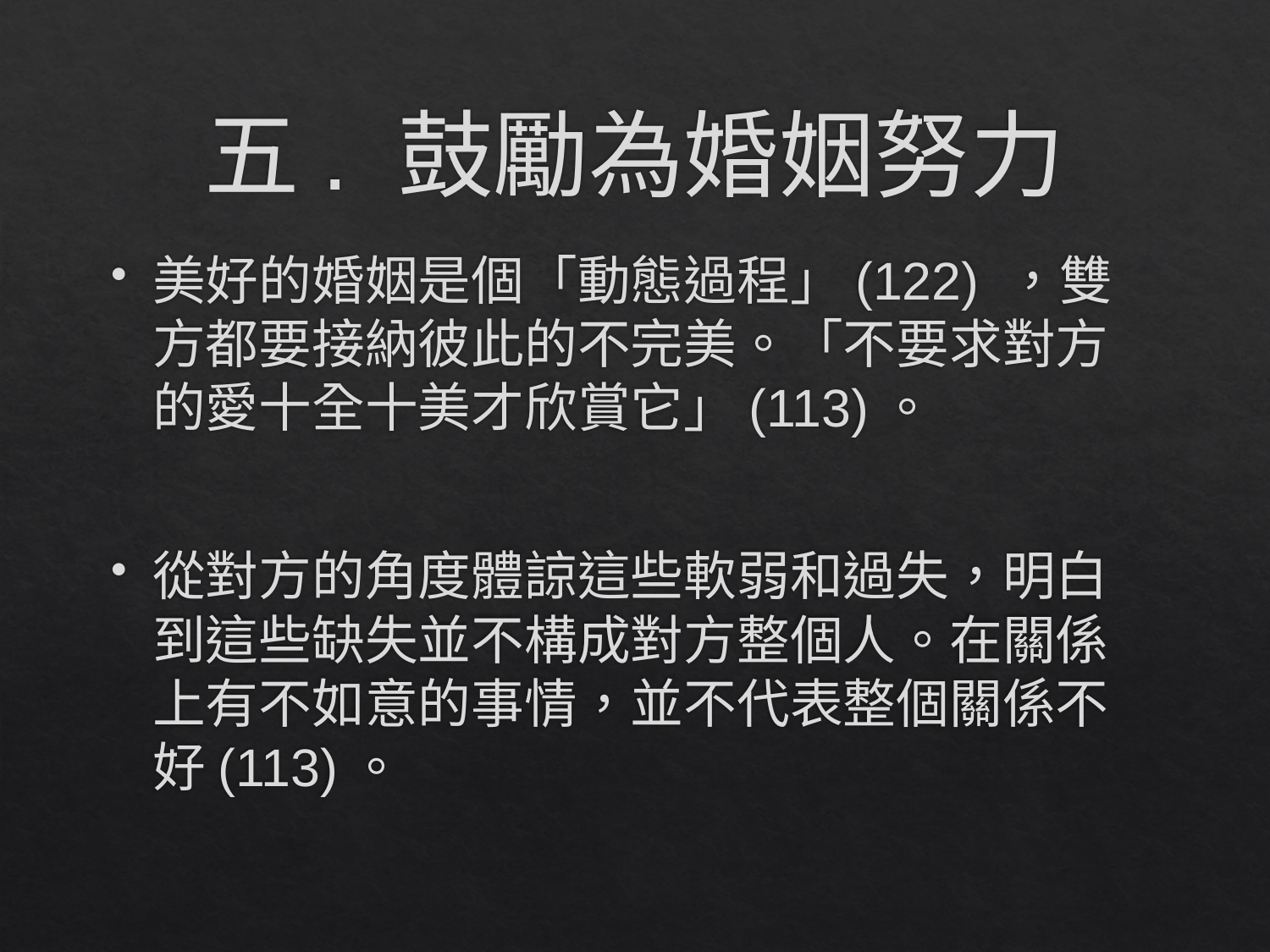

# 五. 鼓勵為婚姻努力
美好的婚姻是個「動態過程」(122) ，雙方都要接納彼此的不完美。「不要求對方的愛十全十美才欣賞它」(113)。

從對方的角度體諒這些軟弱和過失，明白到這些缺失並不構成對方整個人。在關係上有不如意的事情，並不代表整個關係不好(113)。